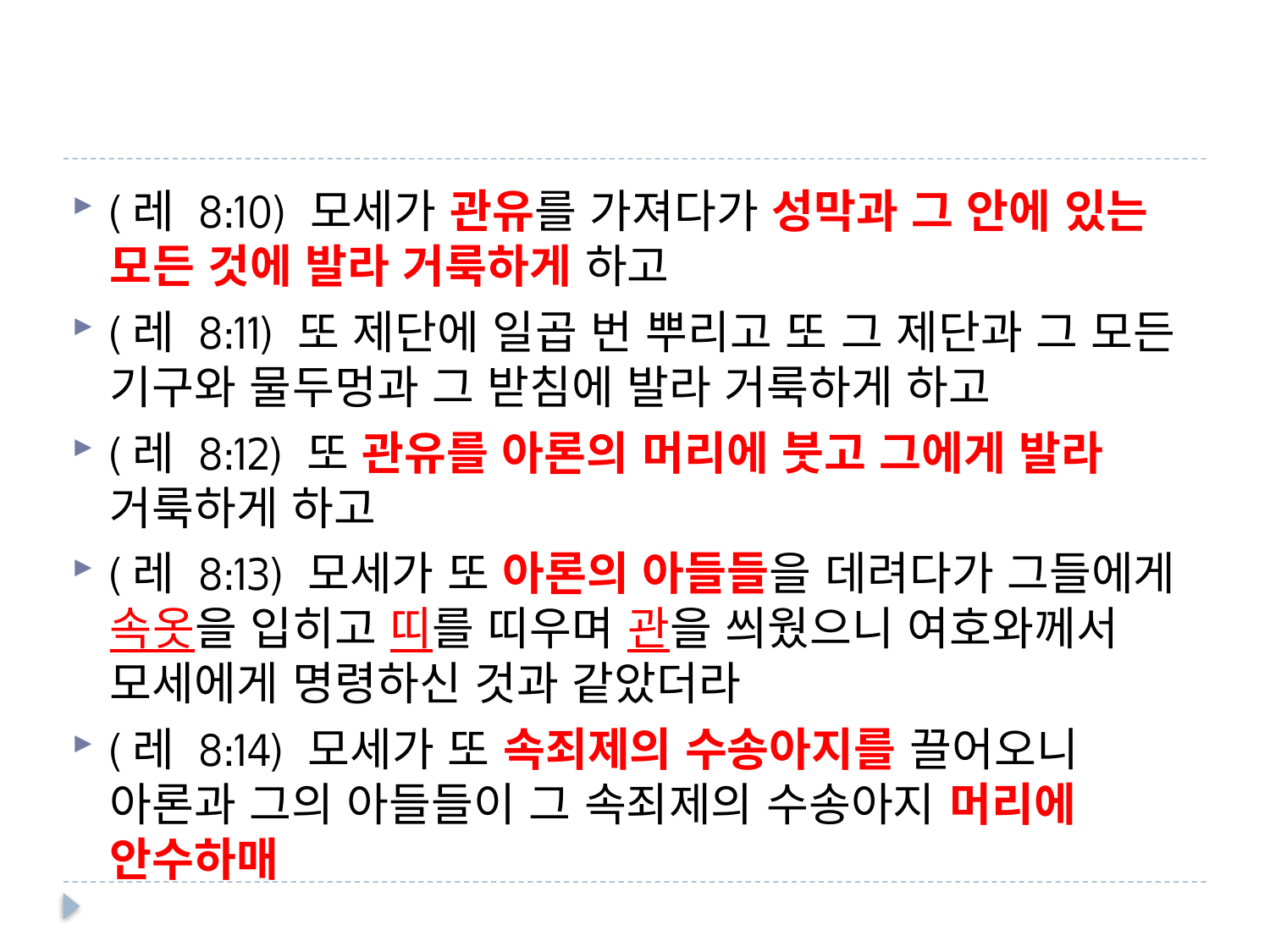

#
(레 8:10) 모세가 관유를 가져다가 성막과 그 안에 있는 모든 것에 발라 거룩하게 하고
(레 8:11) 또 제단에 일곱 번 뿌리고 또 그 제단과 그 모든 기구와 물두멍과 그 받침에 발라 거룩하게 하고
(레 8:12) 또 관유를 아론의 머리에 붓고 그에게 발라 거룩하게 하고
(레 8:13) 모세가 또 아론의 아들들을 데려다가 그들에게 속옷을 입히고 띠를 띠우며 관을 씌웠으니 여호와께서 모세에게 명령하신 것과 같았더라
(레 8:14) 모세가 또 속죄제의 수송아지를 끌어오니 아론과 그의 아들들이 그 속죄제의 수송아지 머리에 안수하매